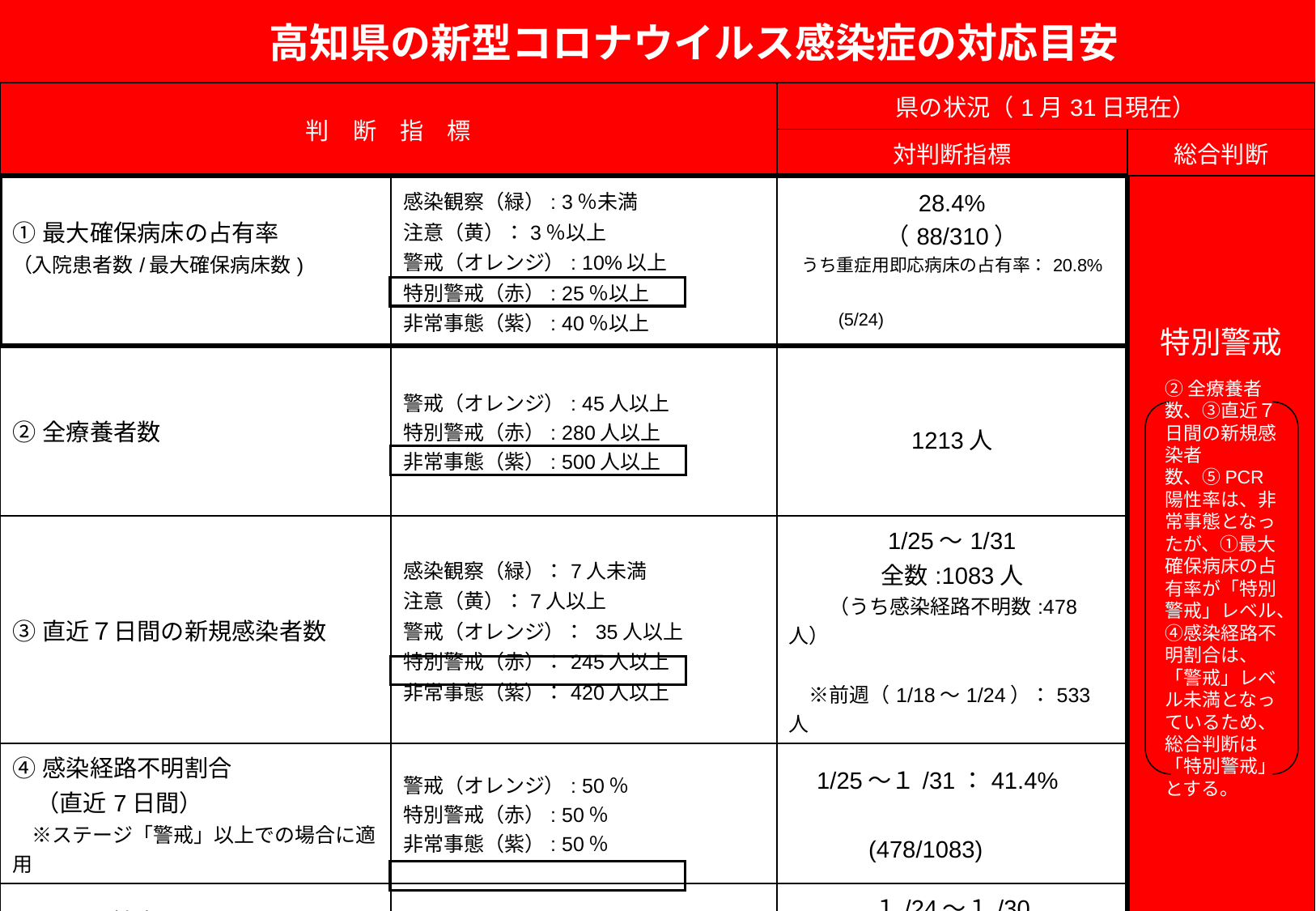

高知県の新型コロナウイルス感染症の対応目安
| 判　断　指　標 |  | 県の状況（1月31日現在） |  |
| --- | --- | --- | --- |
|  |  | 対判断指標 | 総合判断 |
| ①最大確保病床の占有率 （入院患者数/最大確保病床数) | 感染観察（緑）: 3％未満 注意（黄）：3％以上 警戒（オレンジ）: 10%以上 特別警戒（赤）: 25％以上 非常事態（紫）: 40％以上 | 28.4% （88/310） うち重症用即応病床の占有率：20.8% 　　　　　　　　　　　　　　　　 　　 　 (5/24) | 特別警戒 |
| ②全療養者数 | 警戒（オレンジ）: 45人以上 特別警戒（赤）: 280人以上 非常事態（紫）: 500人以上 | 1213人 |  |
| ③直近７日間の新規感染者数 | 感染観察（緑）：7人未満 注意（黄）：7人以上 警戒（オレンジ）： 35人以上 特別警戒（赤）：245人以上 非常事態（紫）：420人以上 | 1/25～1/31 全数:1083人 　　（うち感染経路不明数:478人） 　　　 　※前週（1/18～1/24）：533人 |  |
| ④感染経路不明割合 　（直近7日間） 　※ステージ「警戒」以上での場合に適用 | 警戒（オレンジ）: 50％ 特別警戒（赤）: 50％ 非常事態（紫）: 50％ | 1/25～１/31：41.4%　 　　　　　　　　(478/1083) |  |
| ⑤PCR陽性率 　（先週1週間） | 特別警戒（赤）：5％ 非常事態（紫）：10％ | １/24～１/30 19.2%　(1002/5206) (衛生環境研究所以外の検査を含む) |  |

②全療養者数、③直近７日間の新規感染者数、⑤PCR陽性率は、非常事態となったが、①最大確保病床の占有率が「特別警戒」レベル、④感染経路不明割合は、「警戒」レベル未満となっているため、総合判断は「特別警戒」とする。